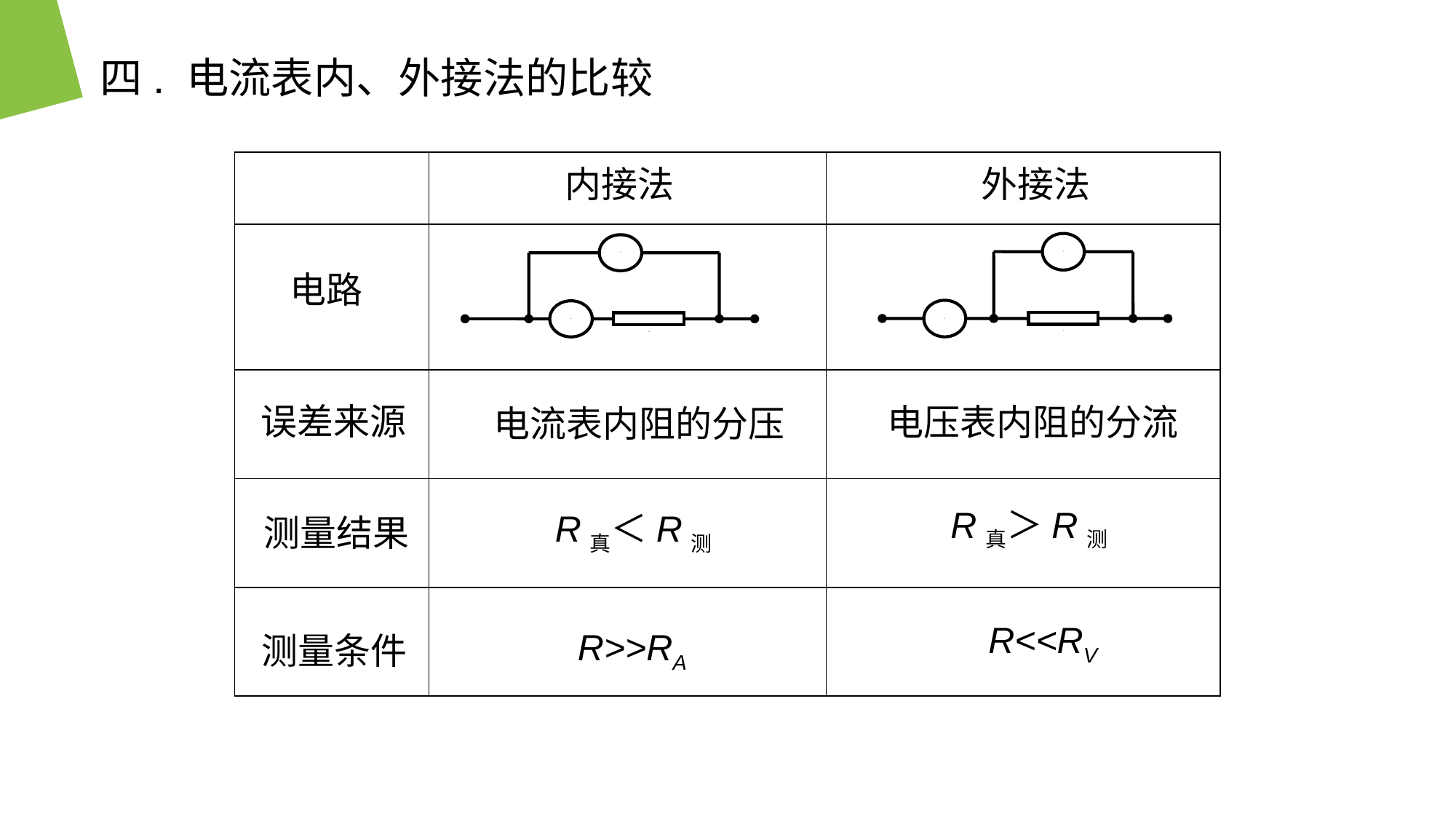

四. 电流表内、外接法的比较
|  |  |  |
| --- | --- | --- |
|  |  |  |
|  |  |  |
|  |  |  |
|  |  |  |
内接法
外接法
V

A

R
V

A

R
电路
误差来源
电压表内阻的分流
电流表内阻的分压
R真＞R测
R真＜R测
测量结果
R<<RV
R>>RA
测量条件